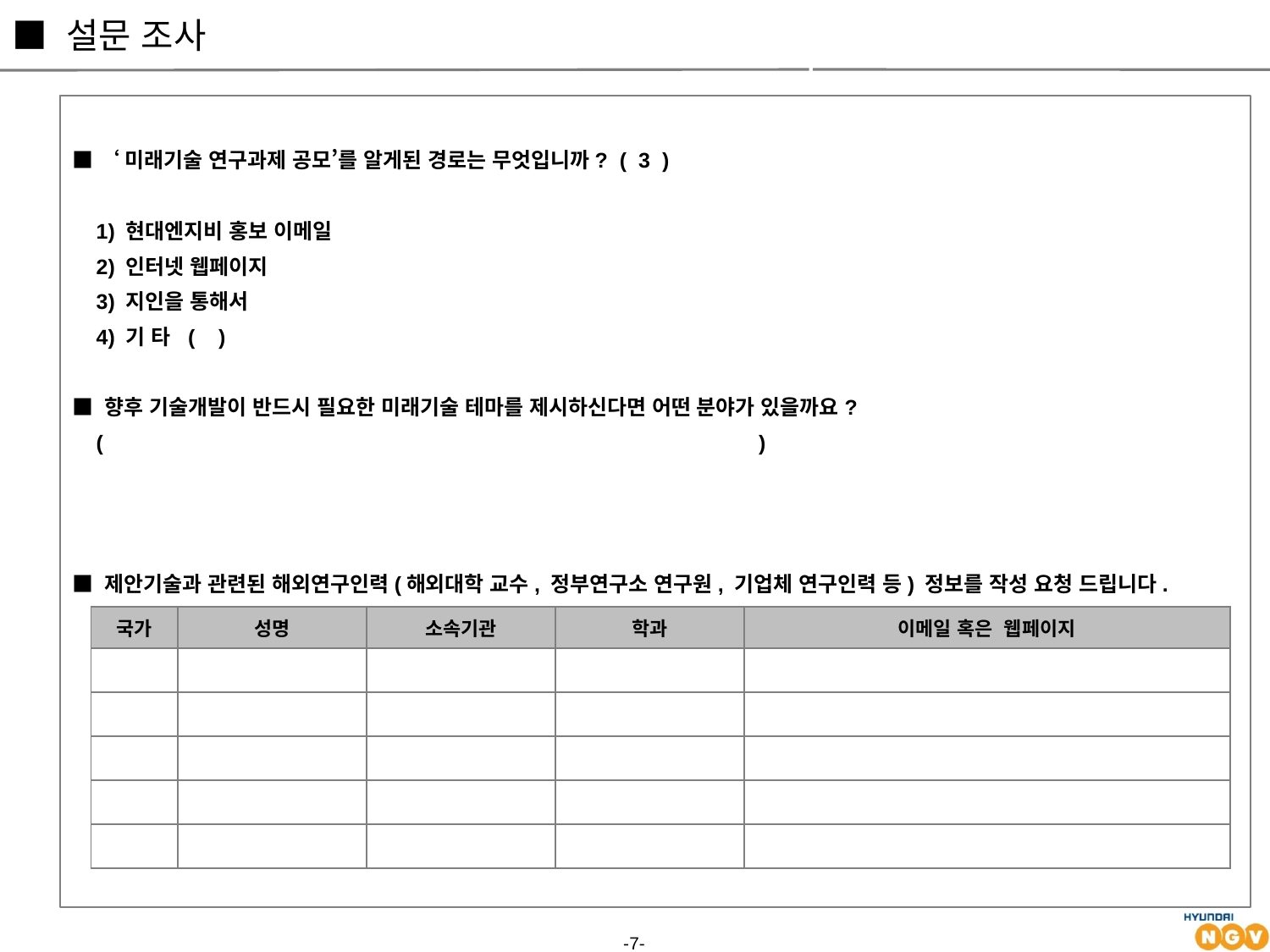

■ 설문 조사

■ ‘미래기술 연구과제 공모’를 알게된 경로는 무엇입니까?  (  3  )

    1) 현대엔지비 홍보 이메일
    2) 인터넷 웹페이지
    3) 지인을 통해서
    4) 기 타  (    )

■ 향후 기술개발이 반드시 필요한 미래기술 테마를 제시하신다면 어떤 분야가 있을까요?
    (                                                                                                               )

■ 제안기술과 관련된 해외연구인력(해외대학 교수, 정부연구소 연구원, 기업체 연구인력 등) 정보를 작성 요청 드립니다.
   관련기술 연구동향 파악시 참고자료로 활용할 예정입니다.
| 국가 | 성명 | 소속기관 | 학과 | 이메일 혹은 웹페이지 |
| --- | --- | --- | --- | --- |
|  |  |  |  |  |
|  |  |  |  |  |
|  |  |  |  |  |
|  |  |  |  |  |
|  |  |  |  |  |